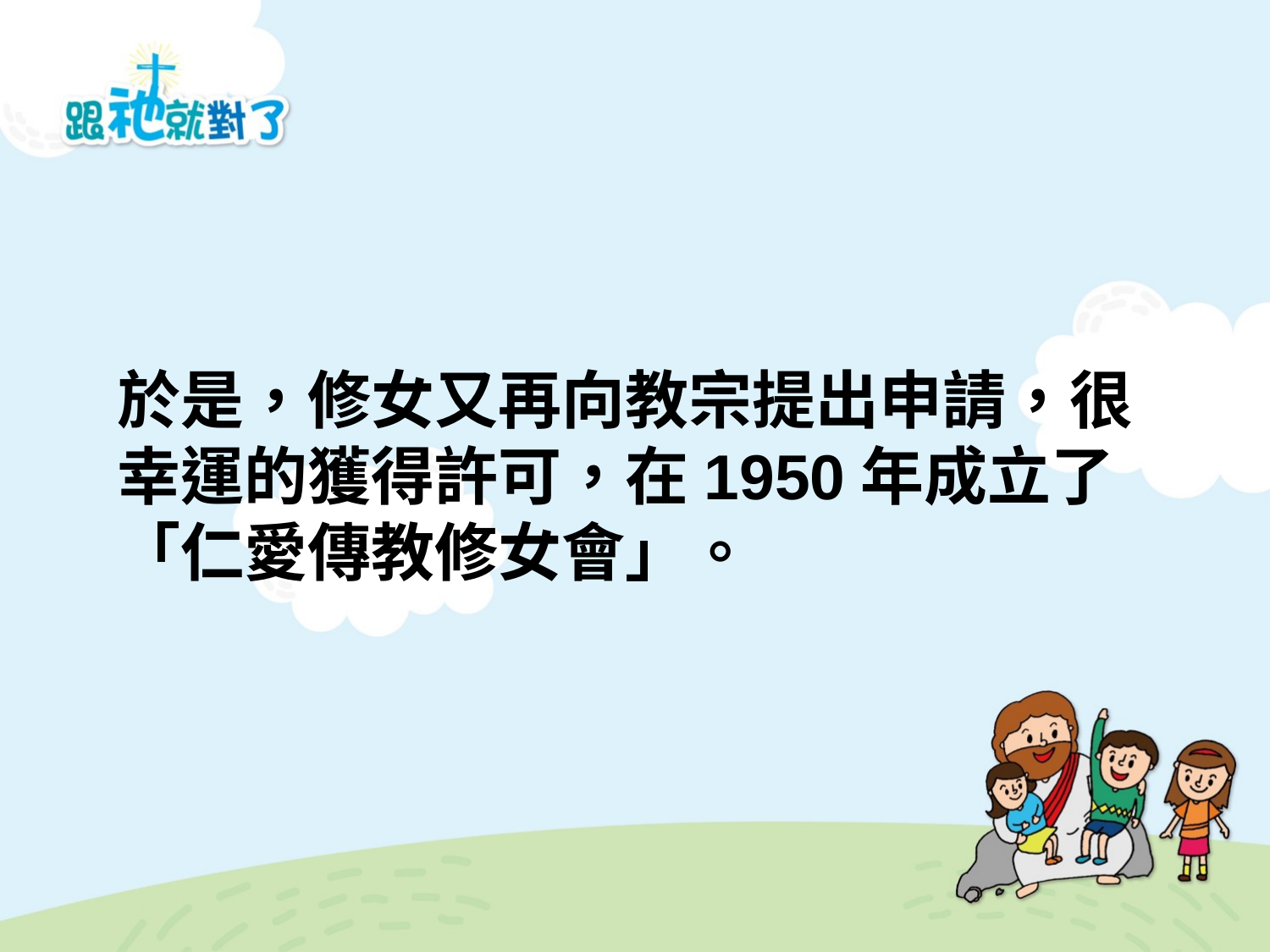

於是，修女又再向教宗提出申請，很幸運的獲得許可，在1950年成立了「仁愛傳教修女會」。